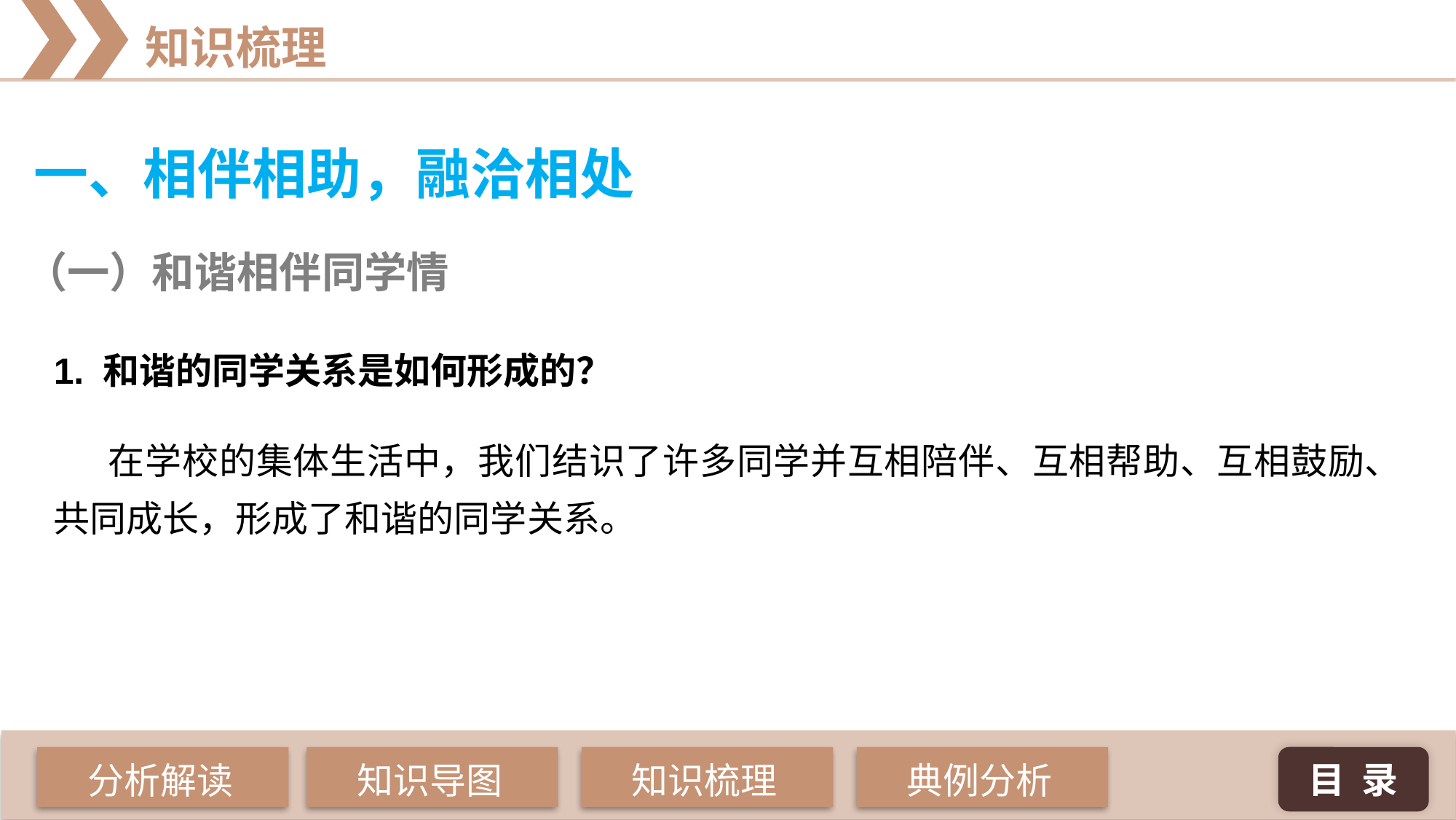

一、相伴相助，融洽相处
（一）和谐相伴同学情
1. 和谐的同学关系是如何形成的？
在学校的集体生活中，我们结识了许多同学并互相陪伴、互相帮助、互相鼓励、共同成长，形成了和谐的同学关系。